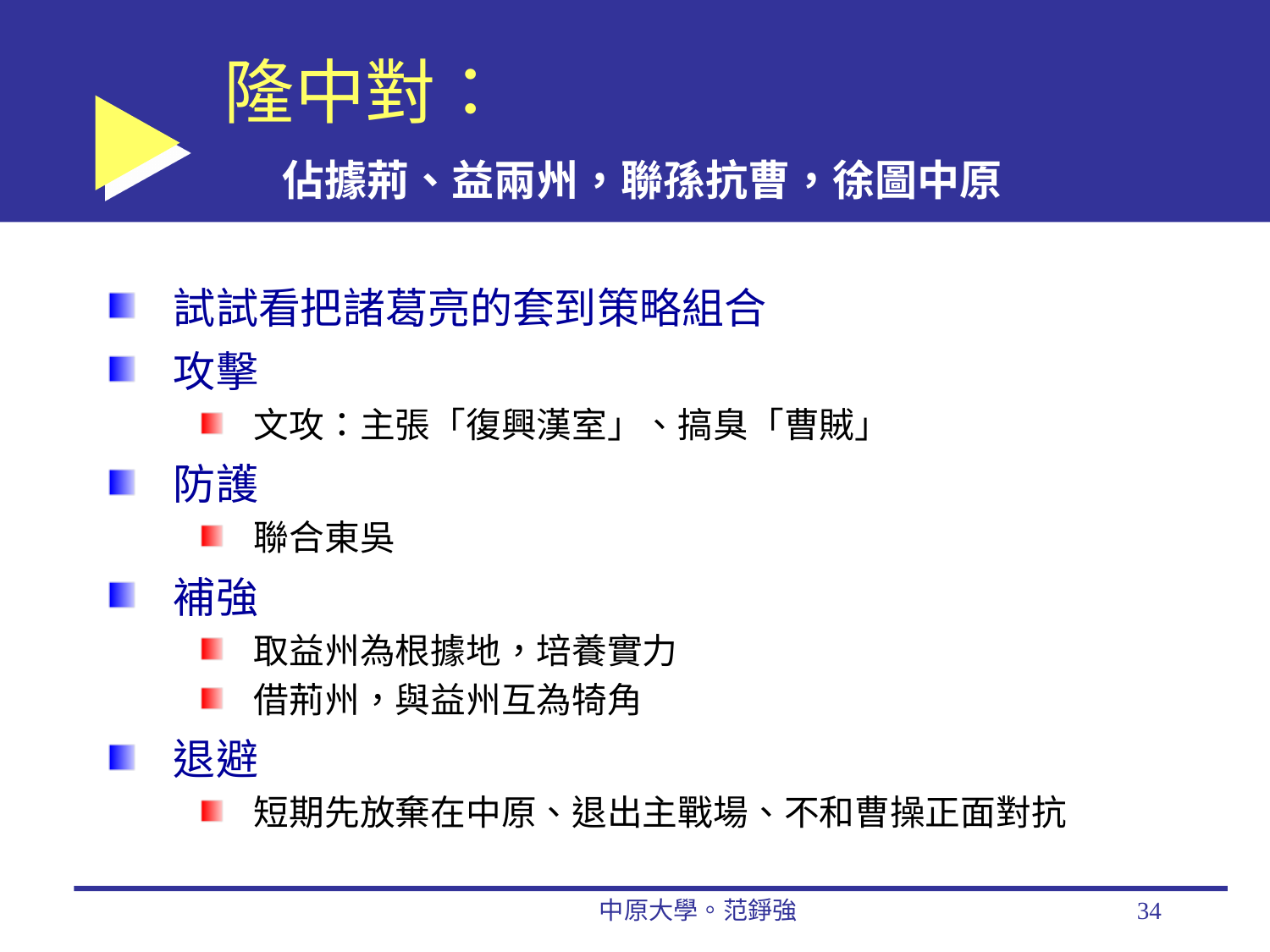

# 隆中對：
佔據荊、益兩州，聯孫抗曹，徐圖中原
試試看把諸葛亮的套到策略組合
攻擊
文攻：主張「復興漢室」、搞臭「曹賊」
防護
聯合東吳
補強
取益州為根據地，培養實力
借荊州，與益州互為犄角
退避
短期先放棄在中原、退出主戰場、不和曹操正面對抗

中原大學。范錚強
34